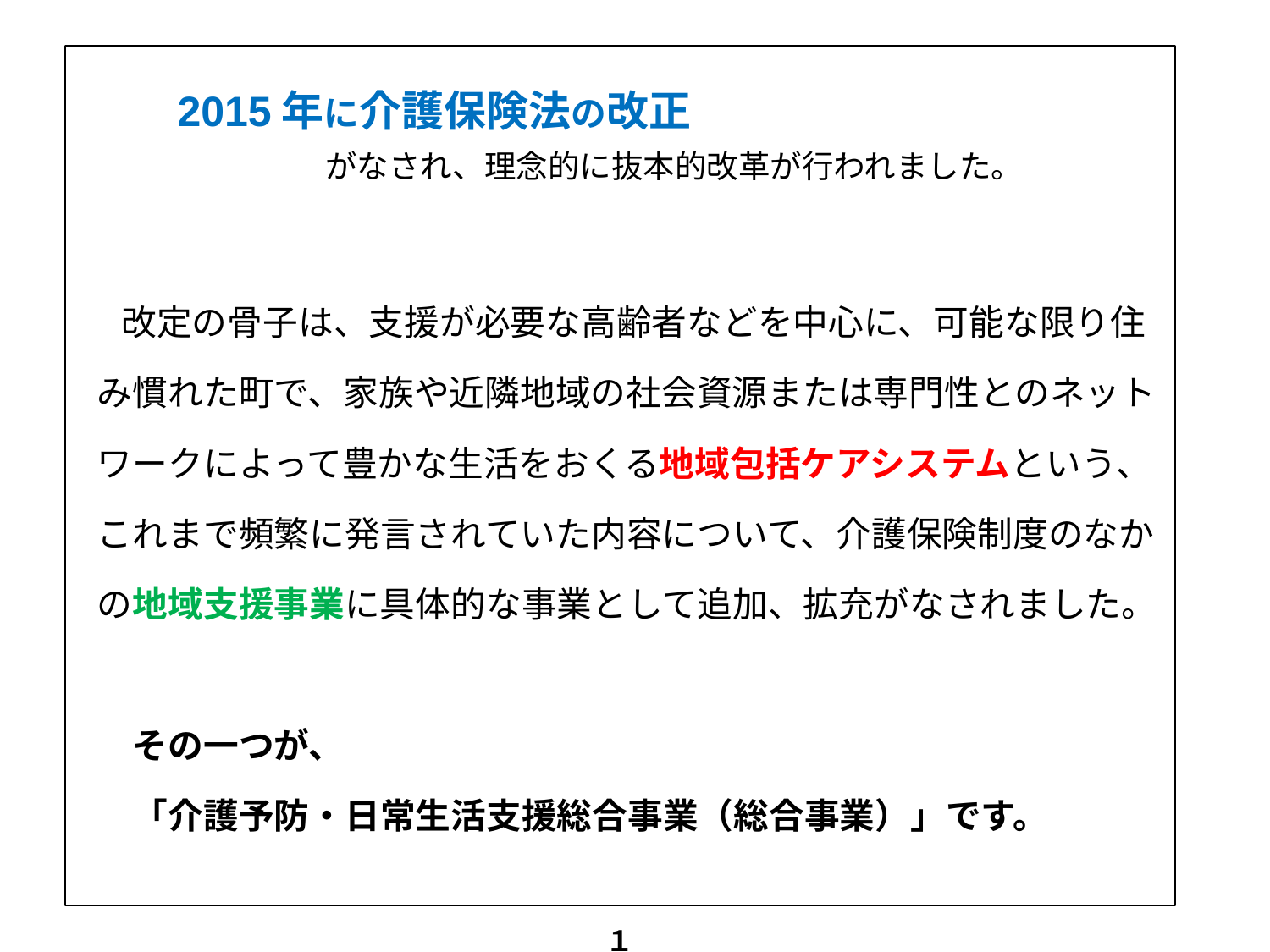

2015年に介護保険法の改正
　　　がなされ、理念的に抜本的改革が行われました。
  改定の骨子は、支援が必要な高齢者などを中心に、可能な限り住み慣れた町で、家族や近隣地域の社会資源または専門性とのネットワークによって豊かな生活をおくる地域包括ケアシステムという、これまで頻繁に発言されていた内容について、介護保険制度のなかの地域支援事業に具体的な事業として追加、拡充がなされました。

　その一つが、
　「介護予防・日常生活支援総合事業（総合事業）」です。
１